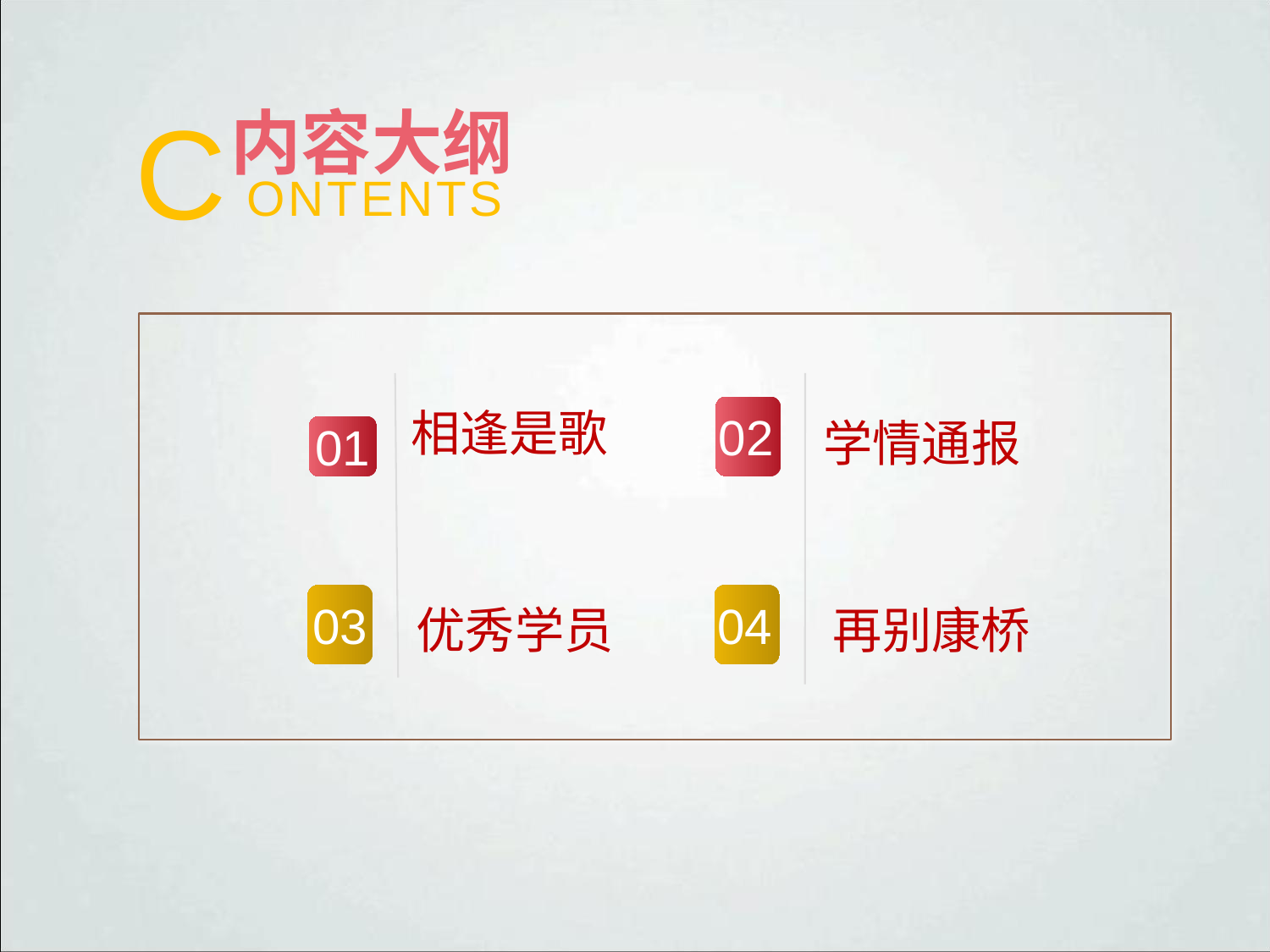

内容大纲
C
  ONTENTS

02
相逢是歌
学情通报
01
03
04
优秀学员
再别康桥